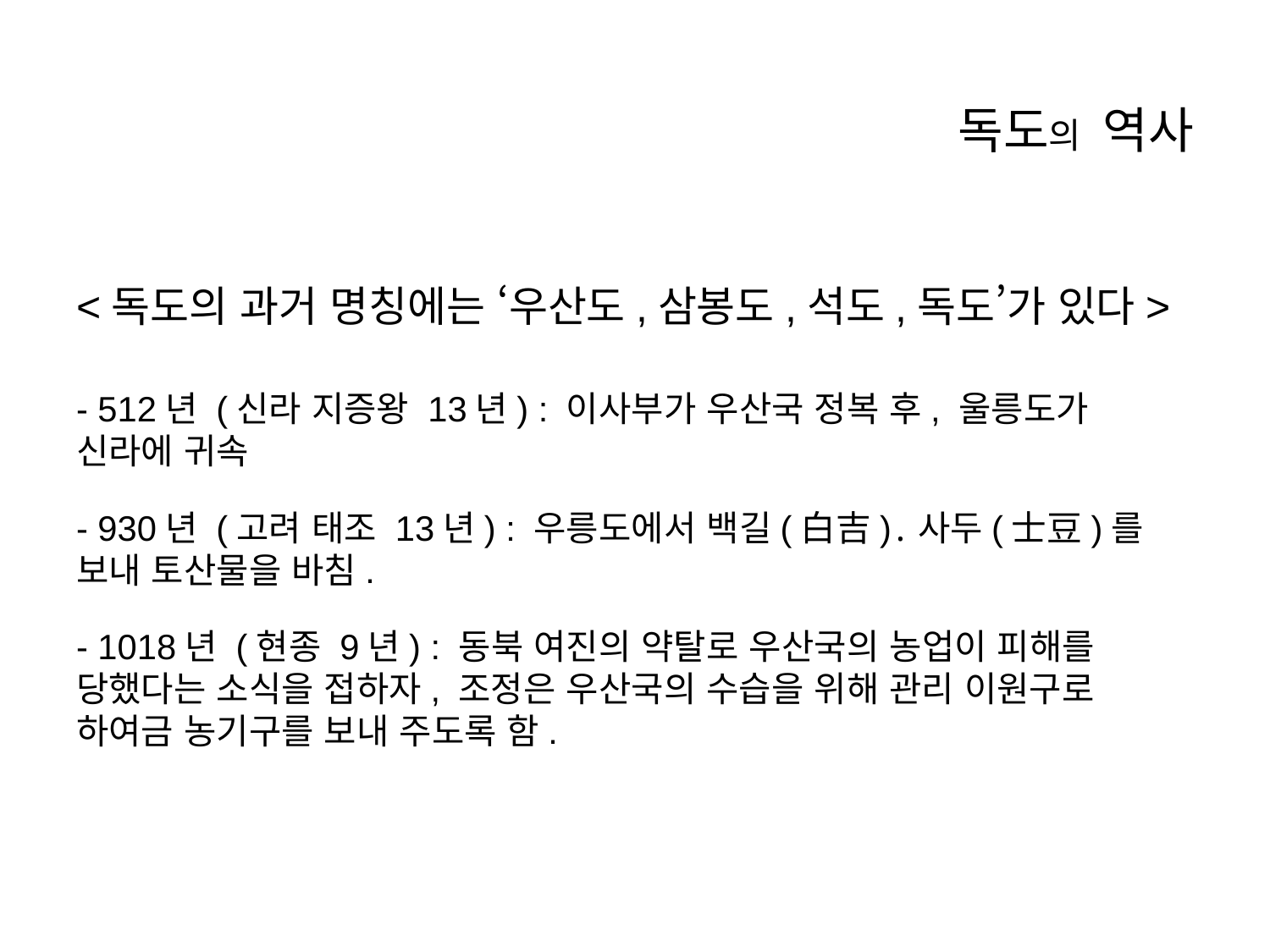

# 독도의 역사

<독도의 과거 명칭에는 ‘우산도,삼봉도,석도,독도’가 있다>

- 512년 (신라 지증왕 13년) : 이사부가 우산국 정복 후, 울릉도가 신라에 귀속

- 930년 (고려 태조 13년) : 우릉도에서 백길(白吉)․사두(士豆)를 보내 토산물을 바침.

- 1018년 (현종 9년) : 동북 여진의 약탈로 우산국의 농업이 피해를 당했다는 소식을 접하자, 조정은 우산국의 수습을 위해 관리 이원구로 하여금 농기구를 보내 주도록 함.